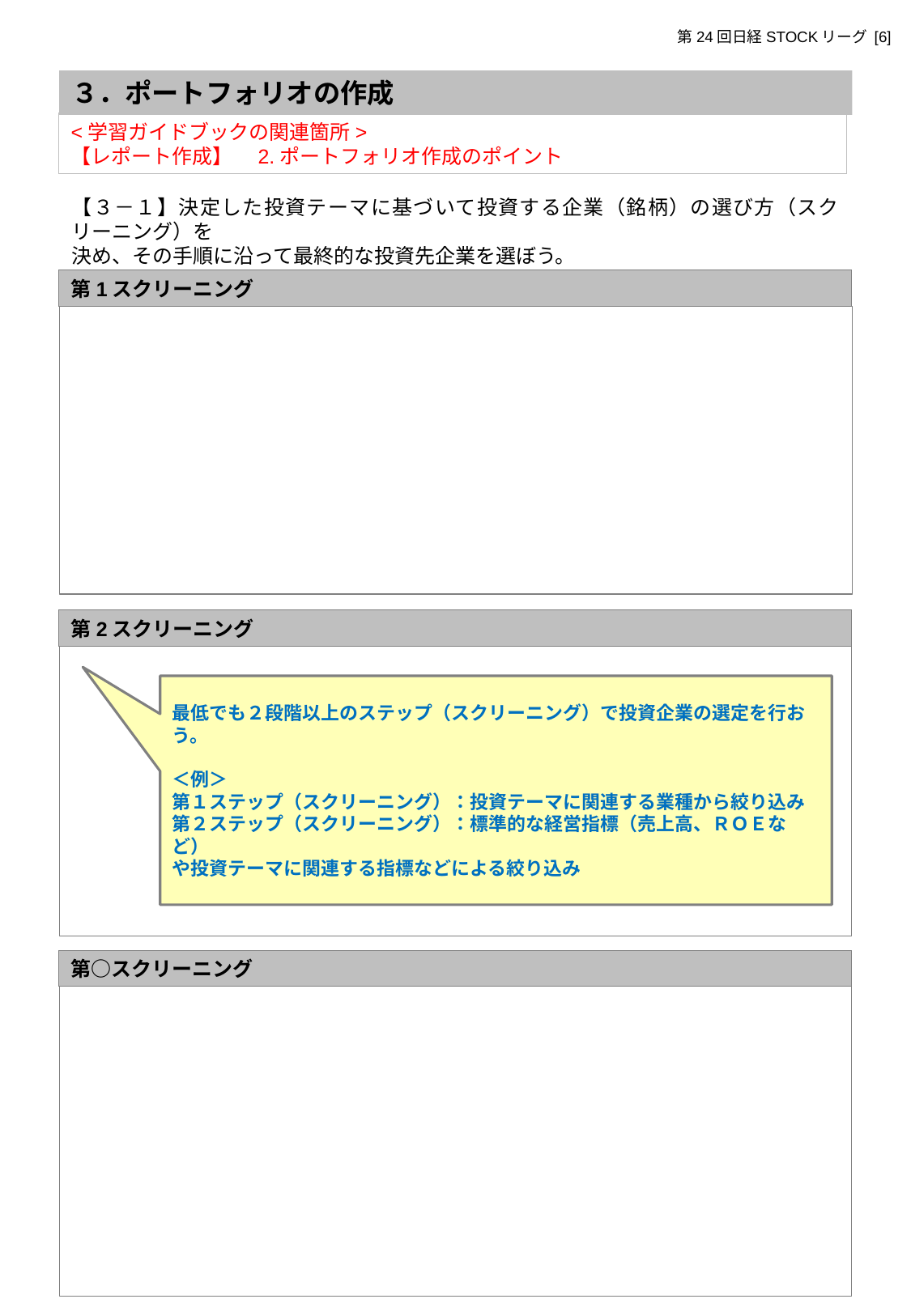

３．ポートフォリオの作成
<学習ガイドブックの関連箇所>
【レポート作成】　2.ポートフォリオ作成のポイント
【３－１】決定した投資テーマに基づいて投資する企業（銘柄）の選び方（スクリーニング）を
決め、その手順に沿って最終的な投資先企業を選ぼう。
第1スクリーニング

第2スクリーニング

最低でも２段階以上のステップ（スクリーニング）で投資企業の選定を行おう。

＜例＞
第１ステップ（スクリーニング）：投資テーマに関連する業種から絞り込み
第２ステップ（スクリーニング）：標準的な経営指標（売上高、ＲＯＥなど）
や投資テーマに関連する指標などによる絞り込み
第○スクリーニング